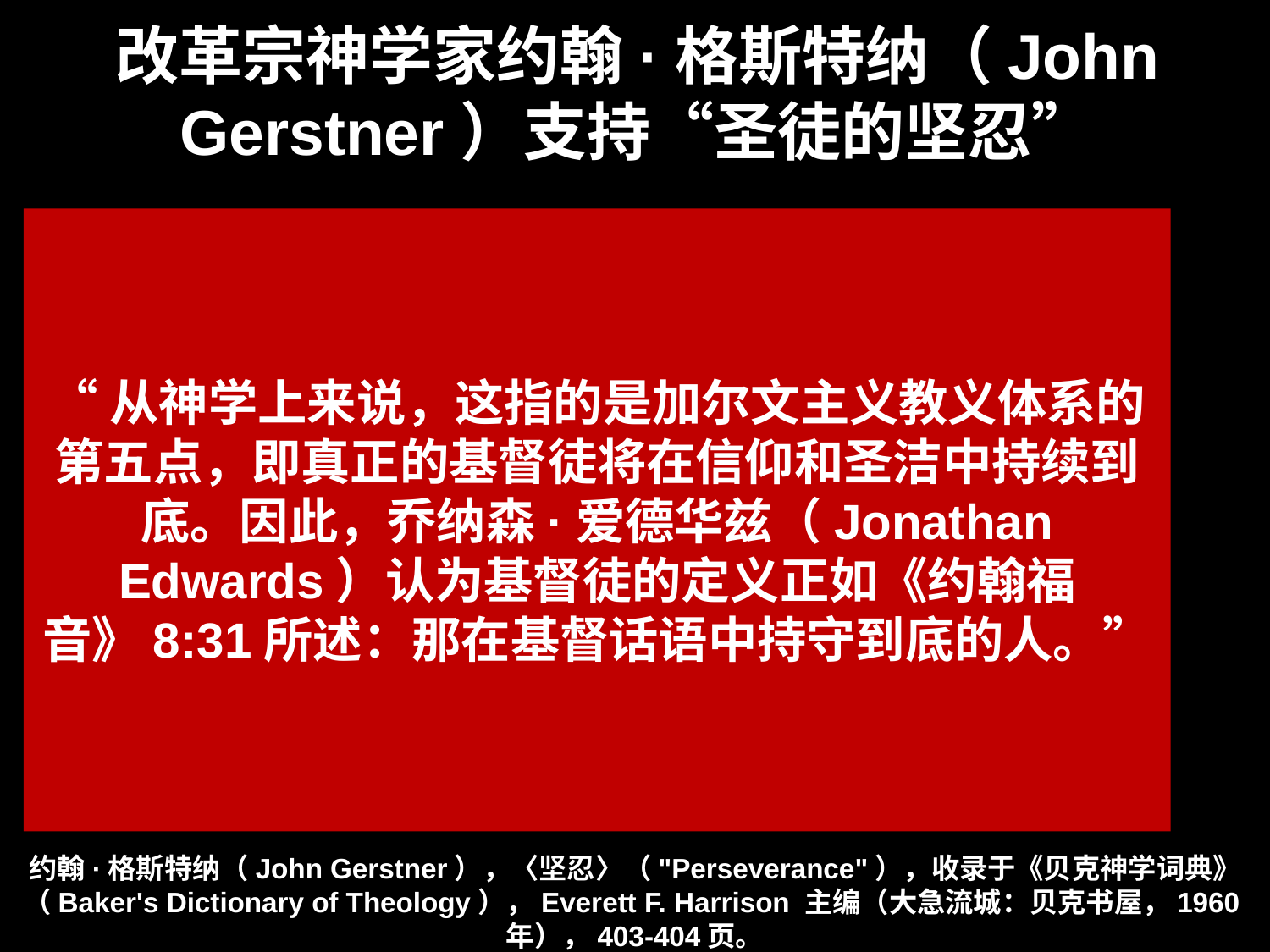

# 改革宗神学家约翰·格斯特纳（John Gerstner）支持“圣徒的坚忍”
“从神学上来说，这指的是加尔文主义教义体系的第五点，即真正的基督徒将在信仰和圣洁中持续到底。因此，乔纳森·爱德华兹（Jonathan Edwards）认为基督徒的定义正如《约翰福音》8:31所述：那在基督话语中持守到底的人。”
约翰·格斯特纳（John Gerstner），〈坚忍〉（"Perseverance"），收录于《贝克神学词典》（Baker's Dictionary of Theology），Everett F. Harrison 主编（大急流城：贝克书屋，1960年），403-404页。